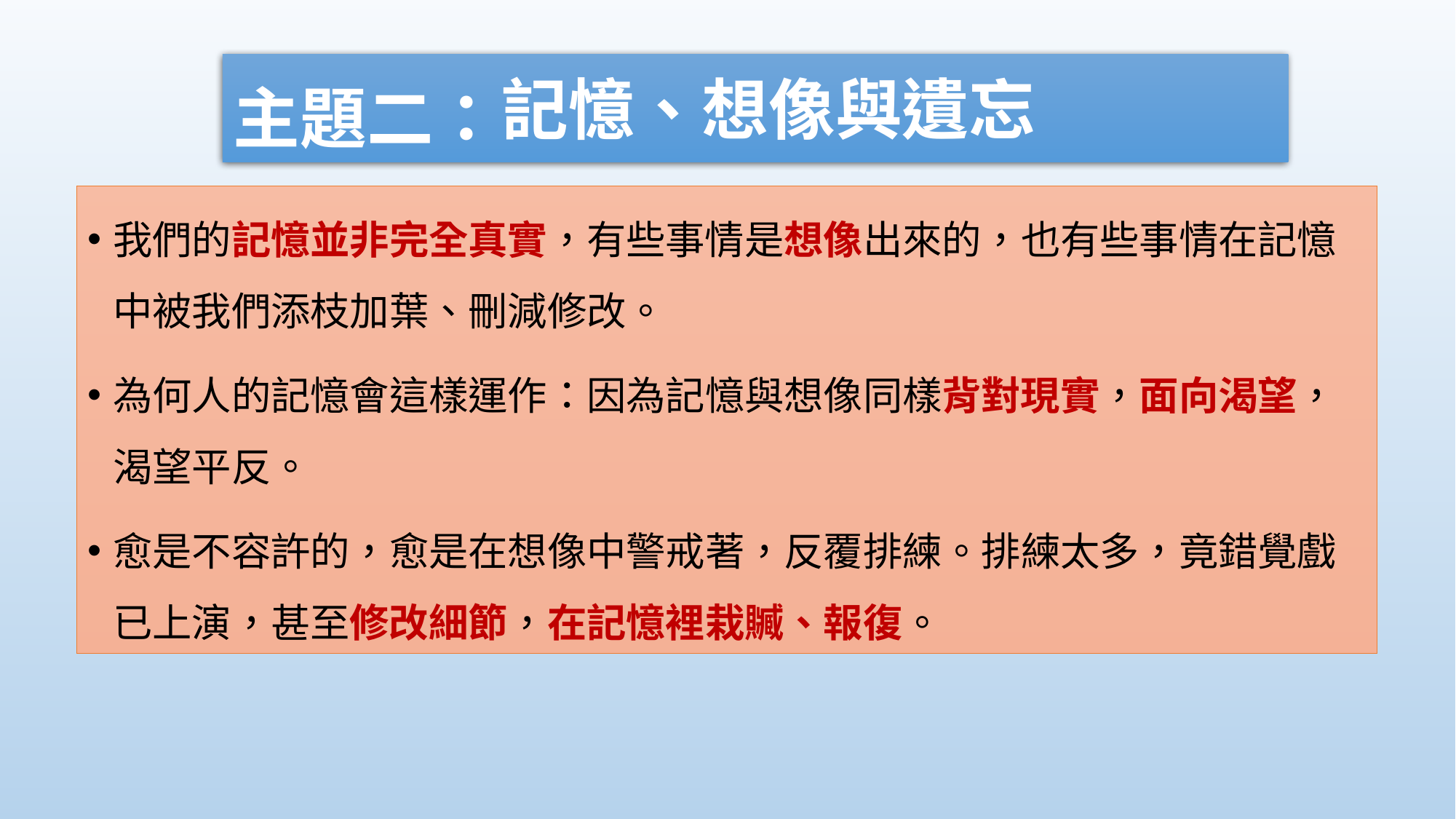

# 主題二：
記憶、想像與遺忘
我們的記憶並非完全真實，有些事情是想像出來的，也有些事情在記憶中被我們添枝加葉、刪減修改。
為何人的記憶會這樣運作：因為記憶與想像同樣背對現實，面向渴望，渴望平反。
愈是不容許的，愈是在想像中警戒著，反覆排練。排練太多，竟錯覺戲已上演，甚至修改細節，在記憶裡栽贓、報復。

19